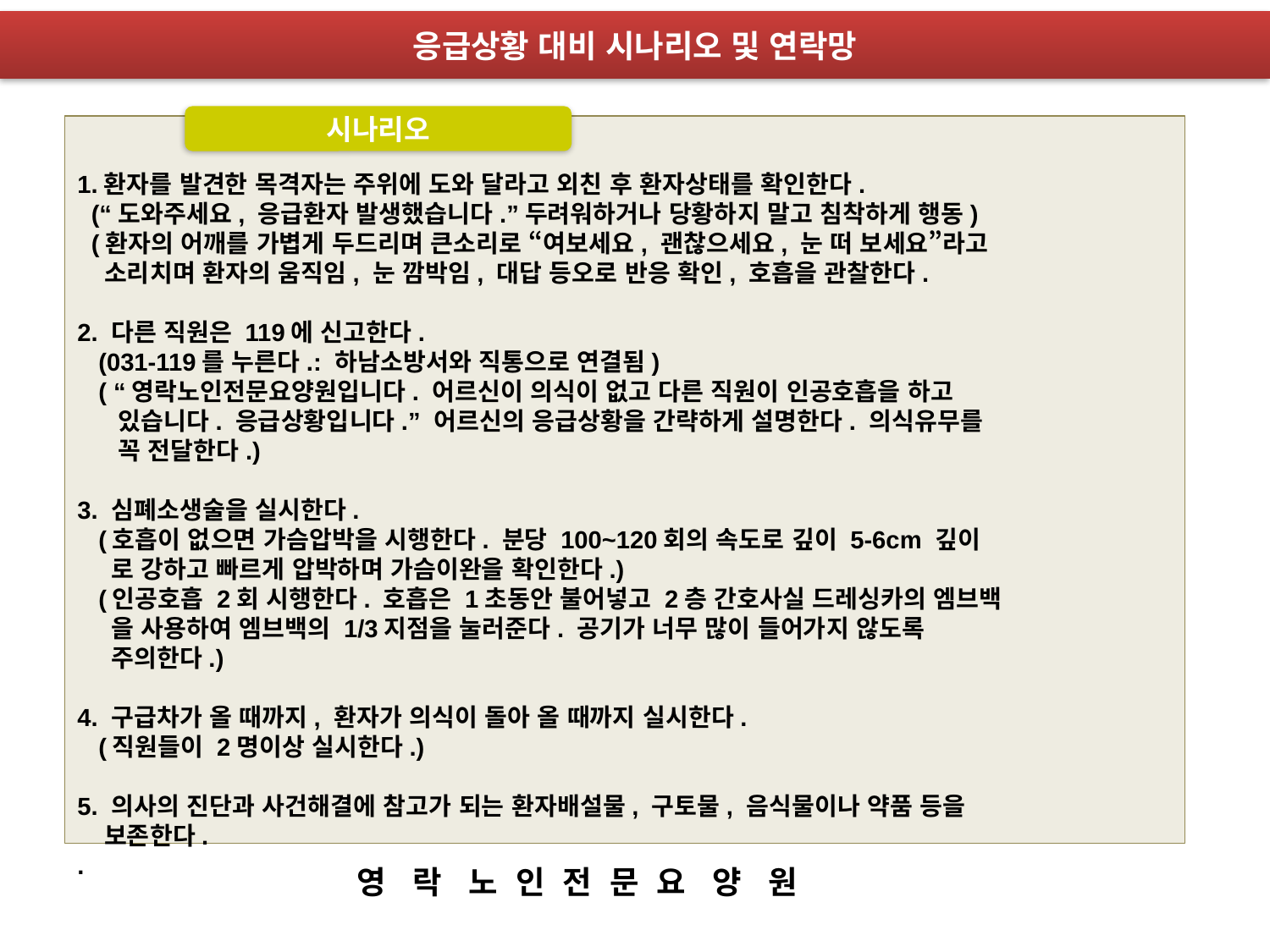

응급상황 대비 시나리오 및 연락망
시나리오

1.환자를 발견한 목격자는 주위에 도와 달라고 외친 후 환자상태를 확인한다.
  (“도와주세요, 응급환자 발생했습니다.”두려워하거나 당황하지 말고 침착하게 행동)
  (환자의 어깨를 가볍게 두드리며 큰소리로 “여보세요, 괜찮으세요, 눈 떠 보세요”라고
   소리치며 환자의 움직임, 눈 깜박임, 대답 등오로 반응 확인, 호흡을 관찰한다.

2. 다른 직원은 119에 신고한다.
   (031-119를 누른다.: 하남소방서와 직통으로 연결됨)
   ( “영락노인전문요양원입니다. 어르신이 의식이 없고 다른 직원이 인공호흡을 하고
     있습니다. 응급상황입니다.” 어르신의 응급상황을 간략하게 설명한다. 의식유무를
     꼭 전달한다.)

3. 심폐소생술을 실시한다.
   (호흡이 없으면 가슴압박을 시행한다. 분당 100~120회의 속도로 깊이 5-6cm 깊이
    로 강하고 빠르게 압박하며 가슴이완을 확인한다.)
   (인공호흡 2회 시행한다. 호흡은 1초동안 불어넣고 2층 간호사실 드레싱카의 엠브백
    을 사용하여 엠브백의 1/3지점을 눌러준다. 공기가 너무 많이 들어가지 않도록
    주의한다.)

4. 구급차가 올 때까지, 환자가 의식이 돌아 올 때까지 실시한다.
   (직원들이 2명이상 실시한다.)

5. 의사의 진단과 사건해결에 참고가 되는 환자배설물, 구토물, 음식물이나 약품 등을
   보존한다.
.

영   락   노  인  전  문  요   양   원